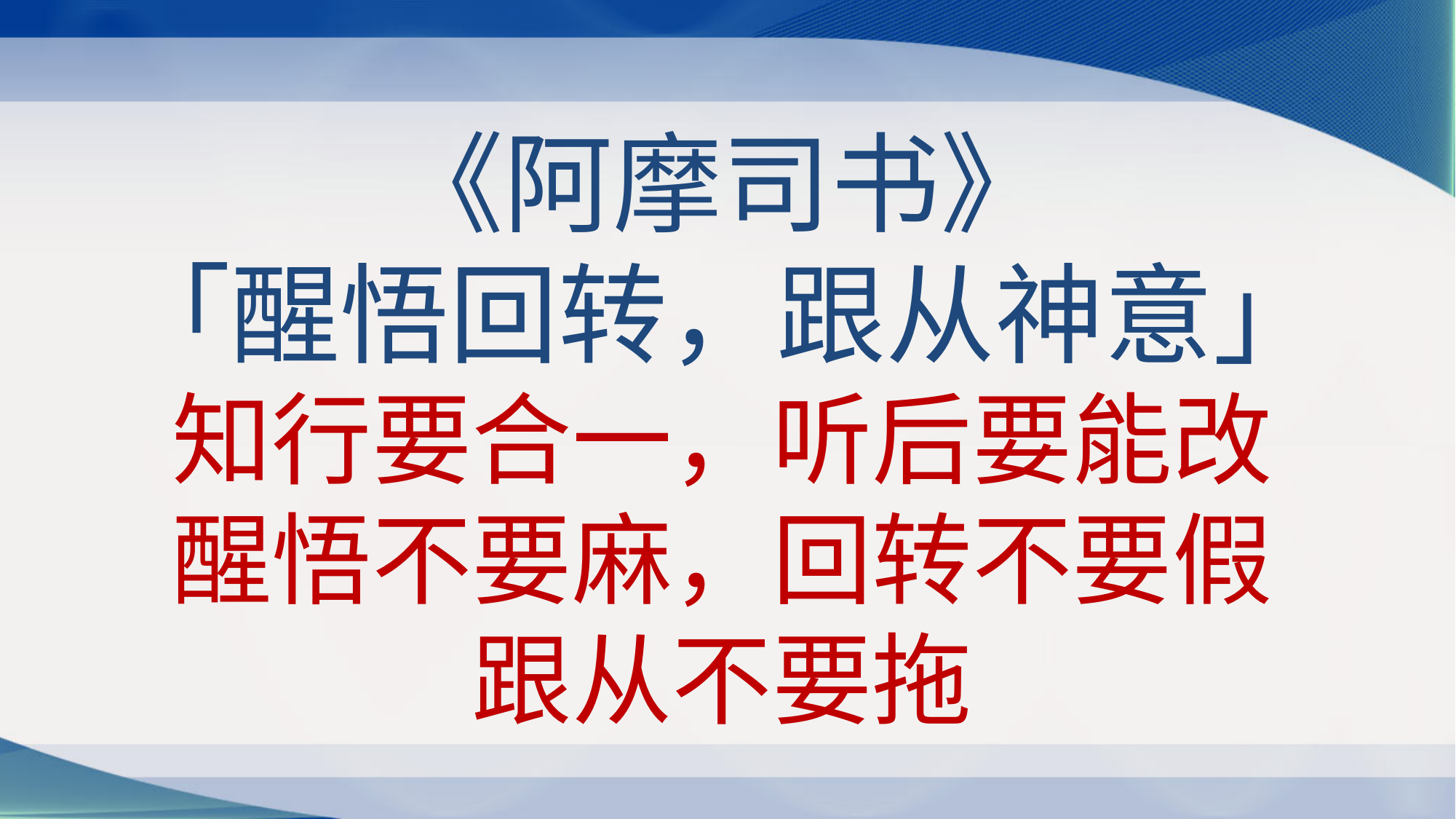

# 《阿摩司书》 「醒悟回转，跟从神意」 知行要合一，听后要能改 醒悟不要麻，回转不要假 跟从不要拖